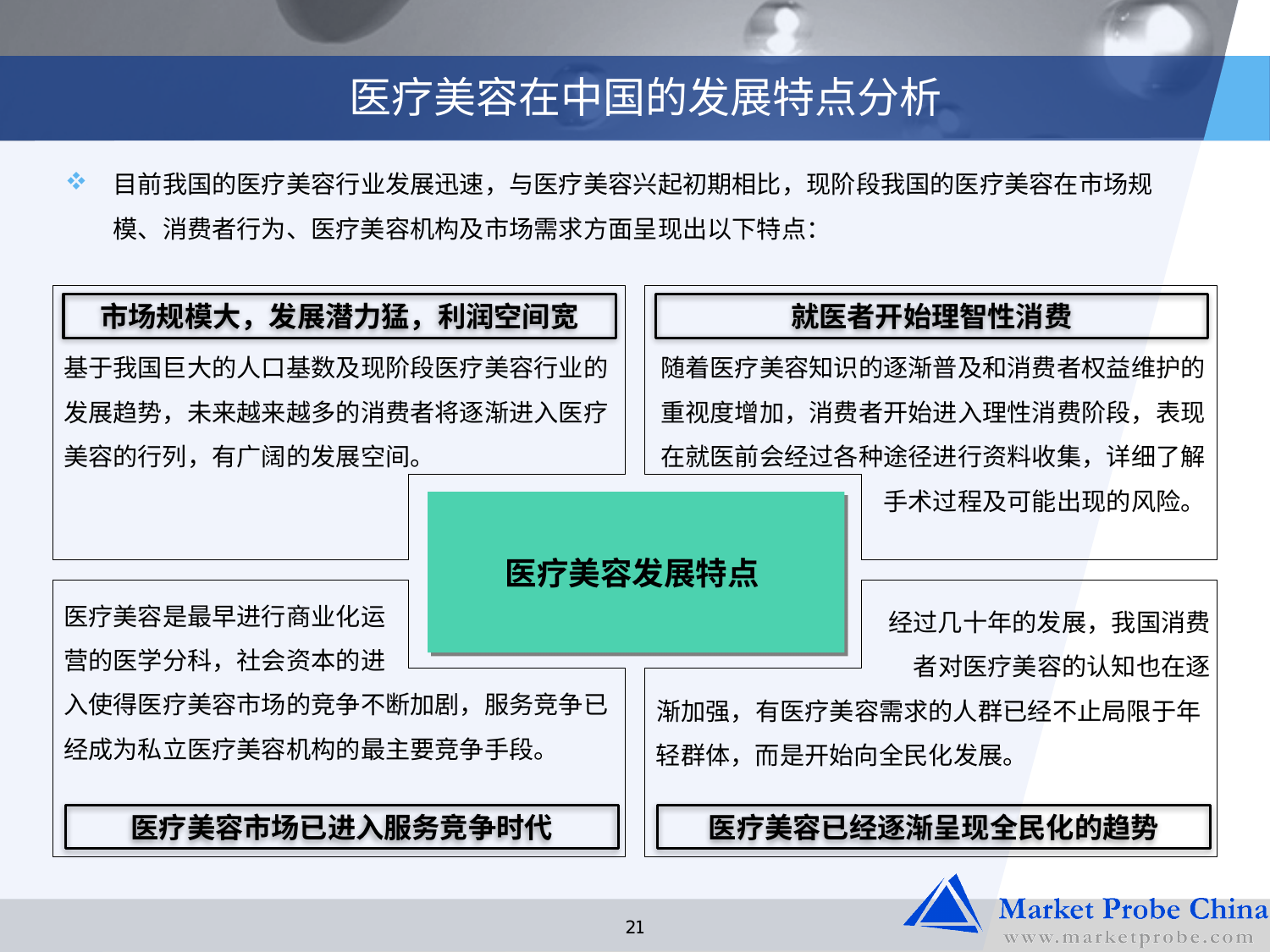

# 医疗美容在中国的发展特点分析
目前我国的医疗美容行业发展迅速，与医疗美容兴起初期相比，现阶段我国的医疗美容在市场规模、消费者行为、医疗美容机构及市场需求方面呈现出以下特点：

市场规模大，发展潜力猛，利润空间宽
就医者开始理智性消费
基于我国巨大的人口基数及现阶段医疗美容行业的发展趋势，未来越来越多的消费者将逐渐进入医疗美容的行列，有广阔的发展空间。
随着医疗美容知识的逐渐普及和消费者权益维护的重视度增加，消费者开始进入理性消费阶段，表现在就医前会经过各种途径进行资料收集，详细了解手术过程及可能出现的风险。

医疗美容发展特点

医疗美容是最早进行商业化运
营的医学分科，社会资本的进
入使得医疗美容市场的竞争不断加剧，服务竞争已经成为私立医疗美容机构的最主要竞争手段。
经过几十年的发展，我国消费
者对医疗美容的认知也在逐
渐加强，有医疗美容需求的人群已经不止局限于年轻群体，而是开始向全民化发展。
医疗美容市场已进入服务竞争时代
医疗美容已经逐渐呈现全民化的趋势
21